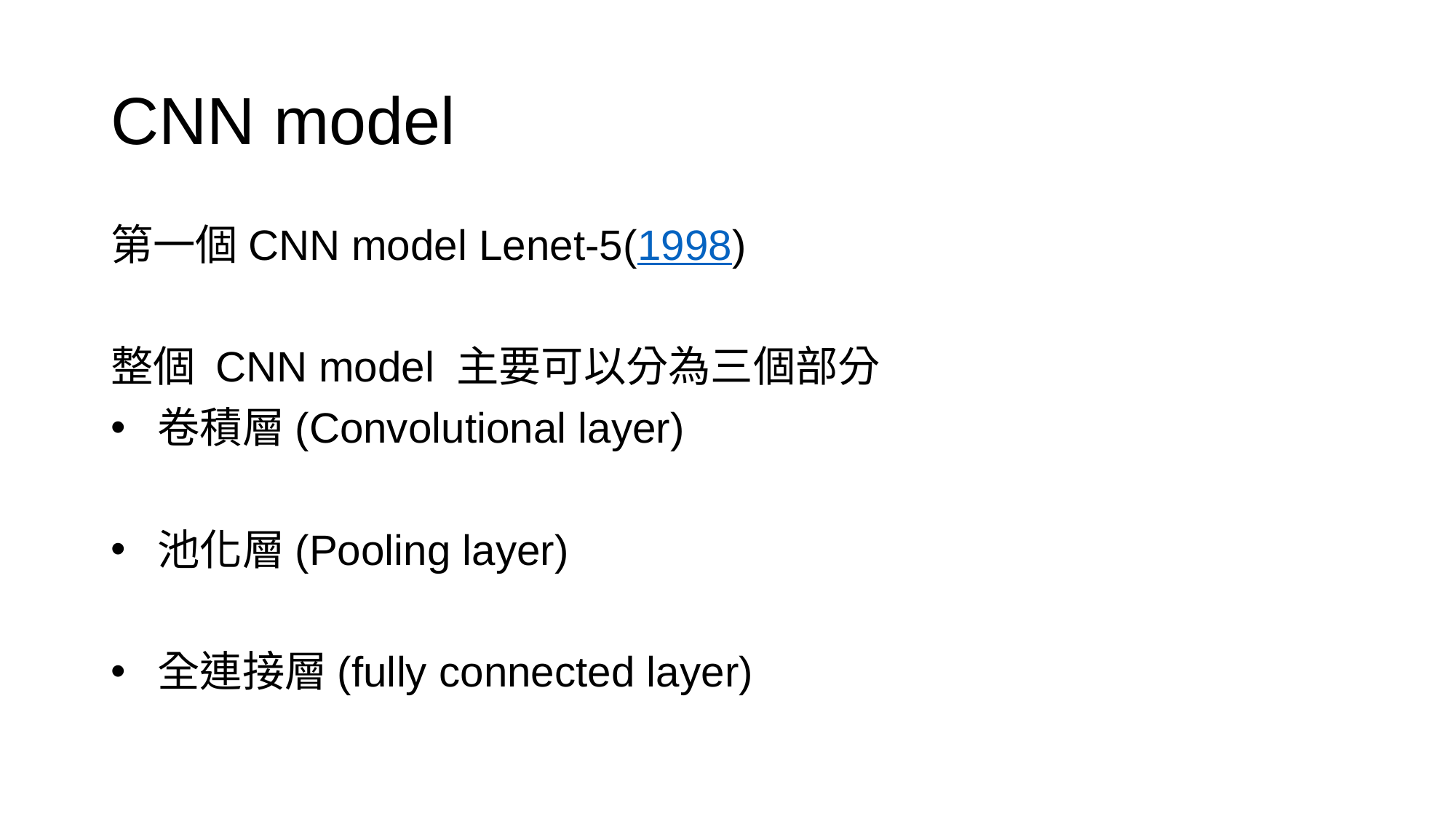

# CNN model
第一個CNN model Lenet-5(1998)

整個 CNN model 主要可以分為三個部分
 卷積層(Convolutional layer)

 池化層(Pooling layer)

 全連接層(fully connected layer)